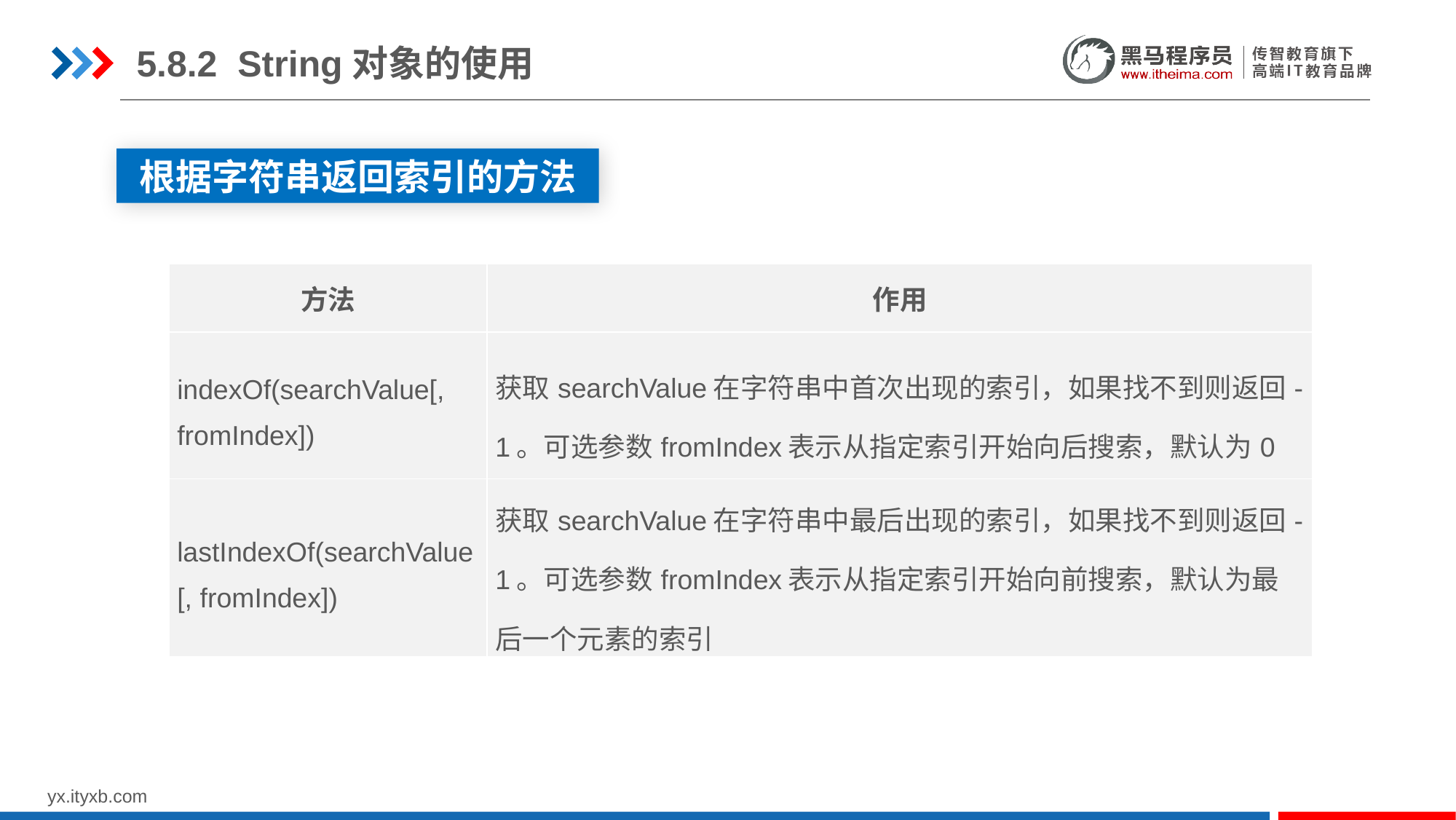

5.8.2  String对象的使用
根据字符串返回索引的方法
| 方法 | 作用 |
| --- | --- |
| indexOf(searchValue[, fromIndex]) | 获取searchValue在字符串中首次出现的索引，如果找不到则返回-1。可选参数fromIndex表示从指定索引开始向后搜索，默认为0 |
| lastIndexOf(searchValue[, fromIndex]) | 获取searchValue在字符串中最后出现的索引，如果找不到则返回-1。可选参数fromIndex表示从指定索引开始向前搜索，默认为最后一个元素的索引 |